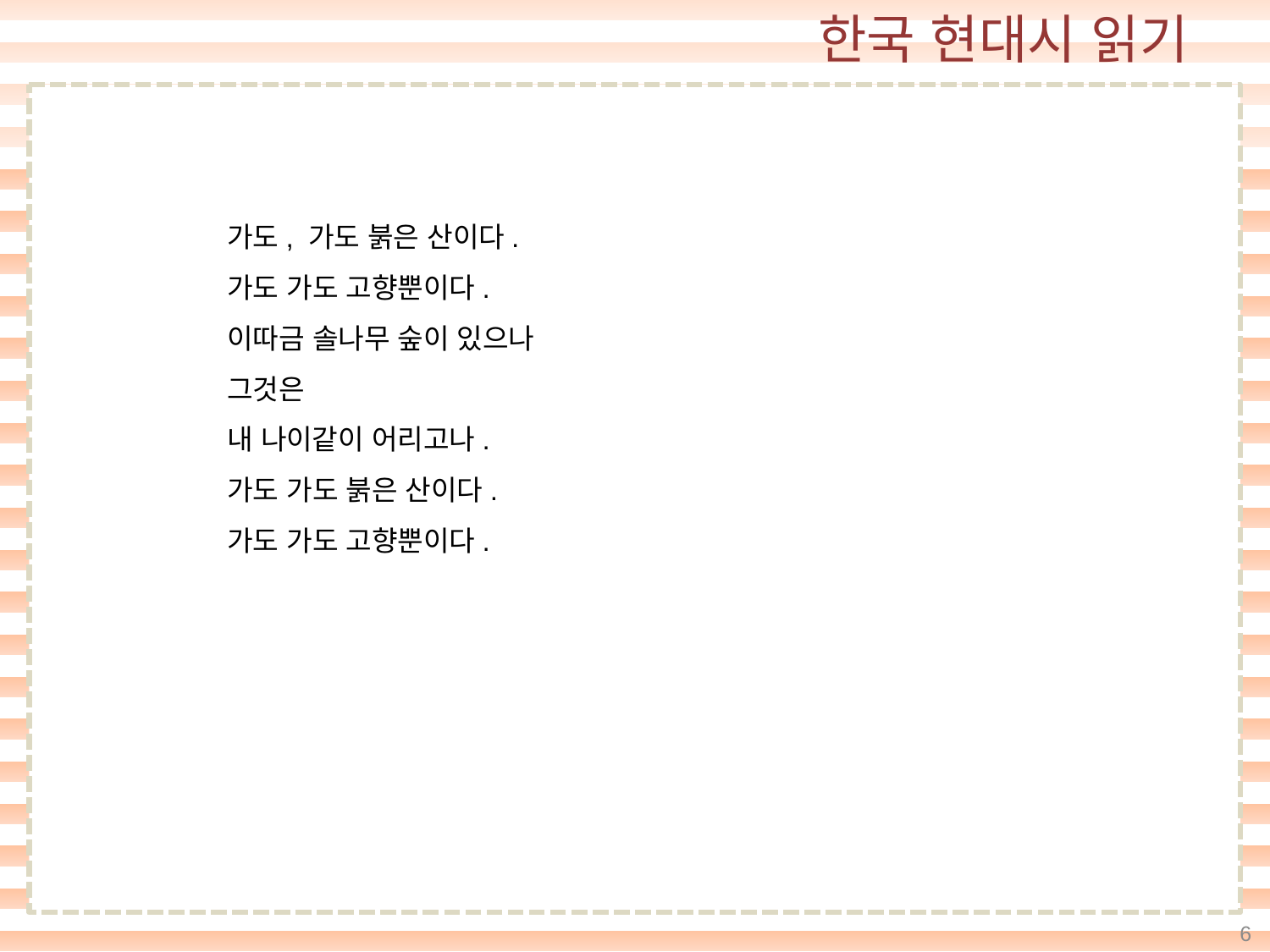

가도, 가도 붉은 산이다.
가도 가도 고향뿐이다.
이따금 솔나무 숲이 있으나
그것은
내 나이같이 어리고나.
가도 가도 붉은 산이다.
가도 가도 고향뿐이다.
6